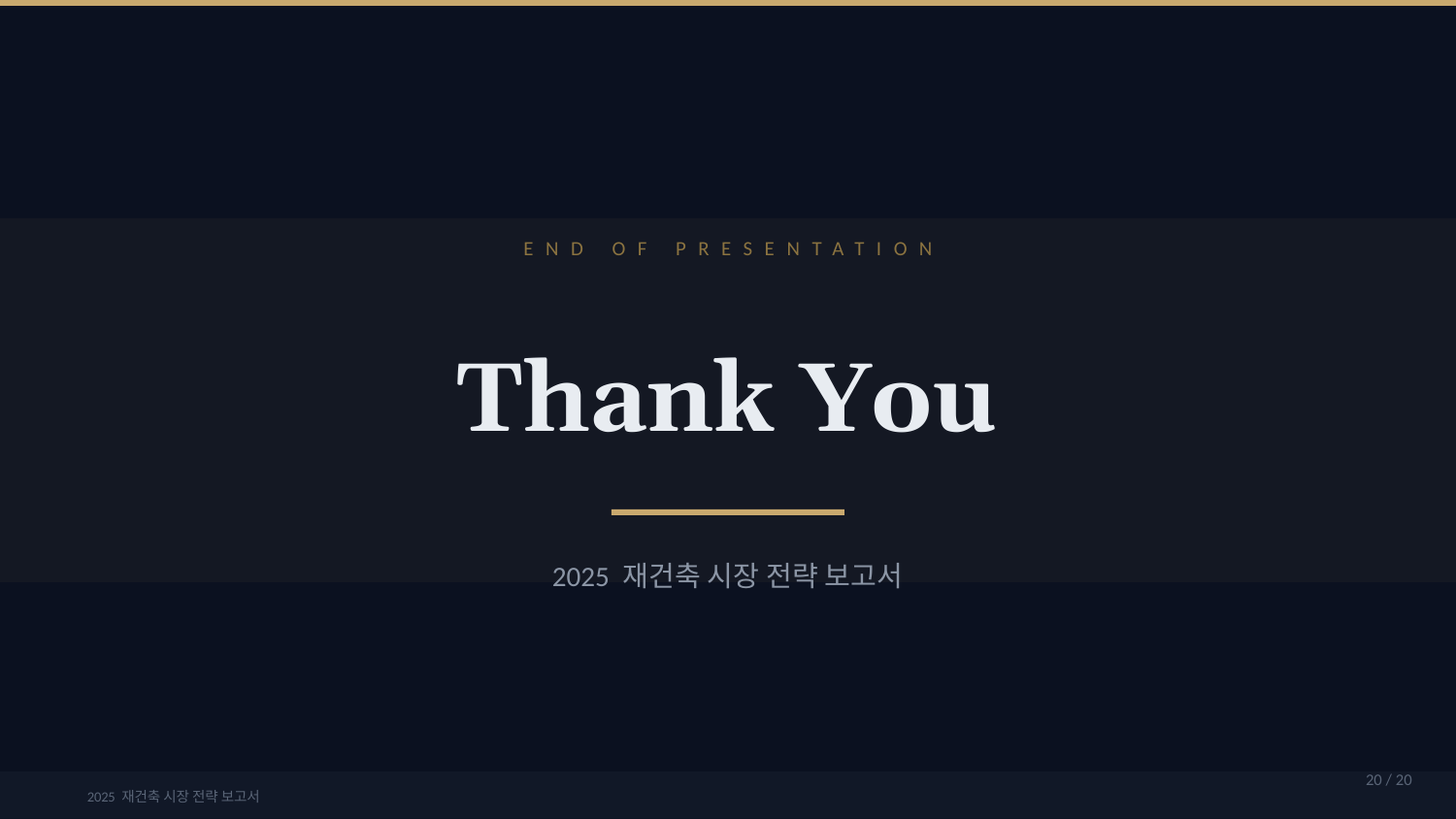

END OF PRESENTATION
Thank You

2025 재건축 시장 전략 보고서
20 / 20

2025 재건축 시장 전략 보고서